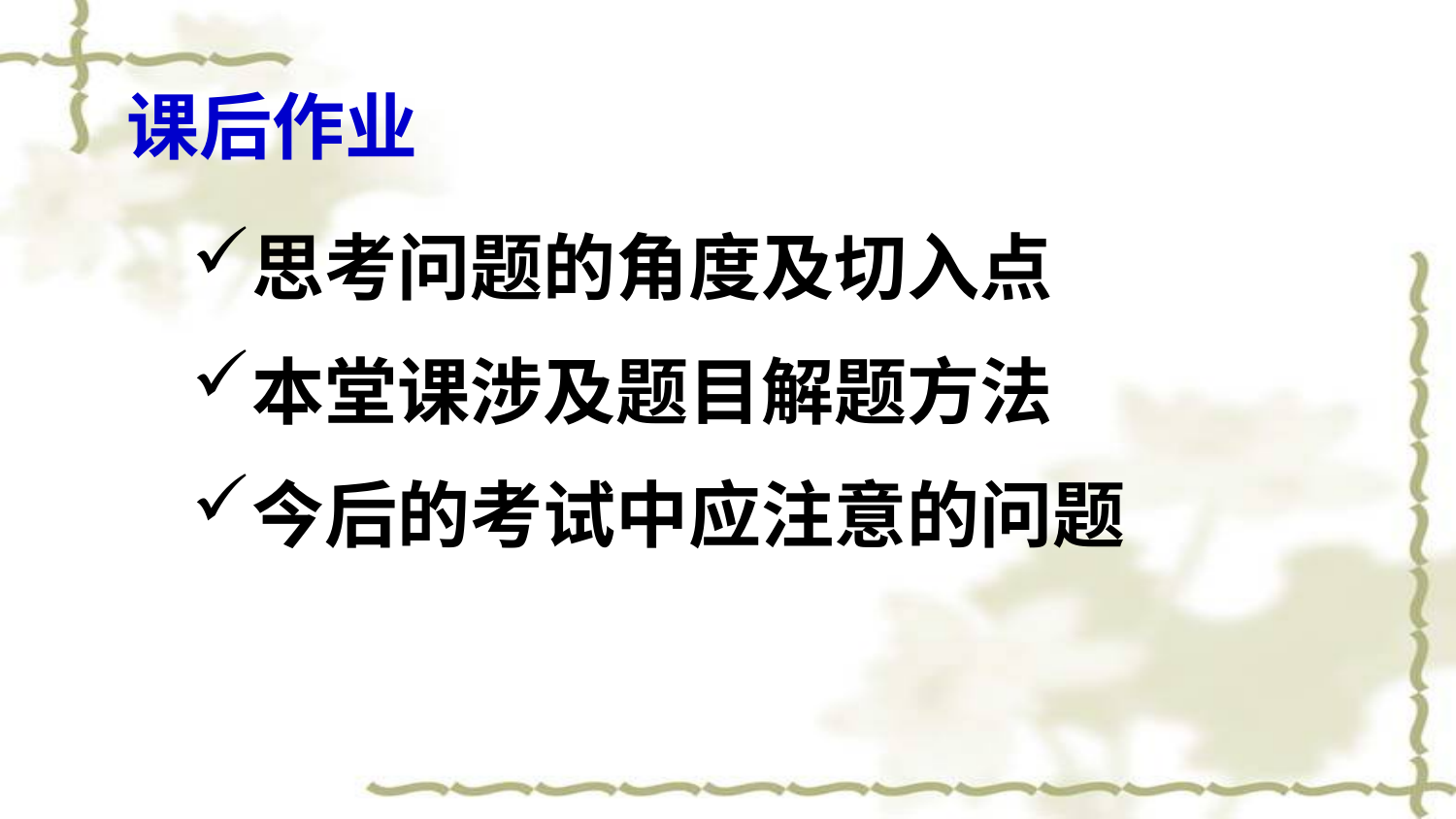

课后作业
思考问题的角度及切入点
本堂课涉及题目解题方法
今后的考试中应注意的问题